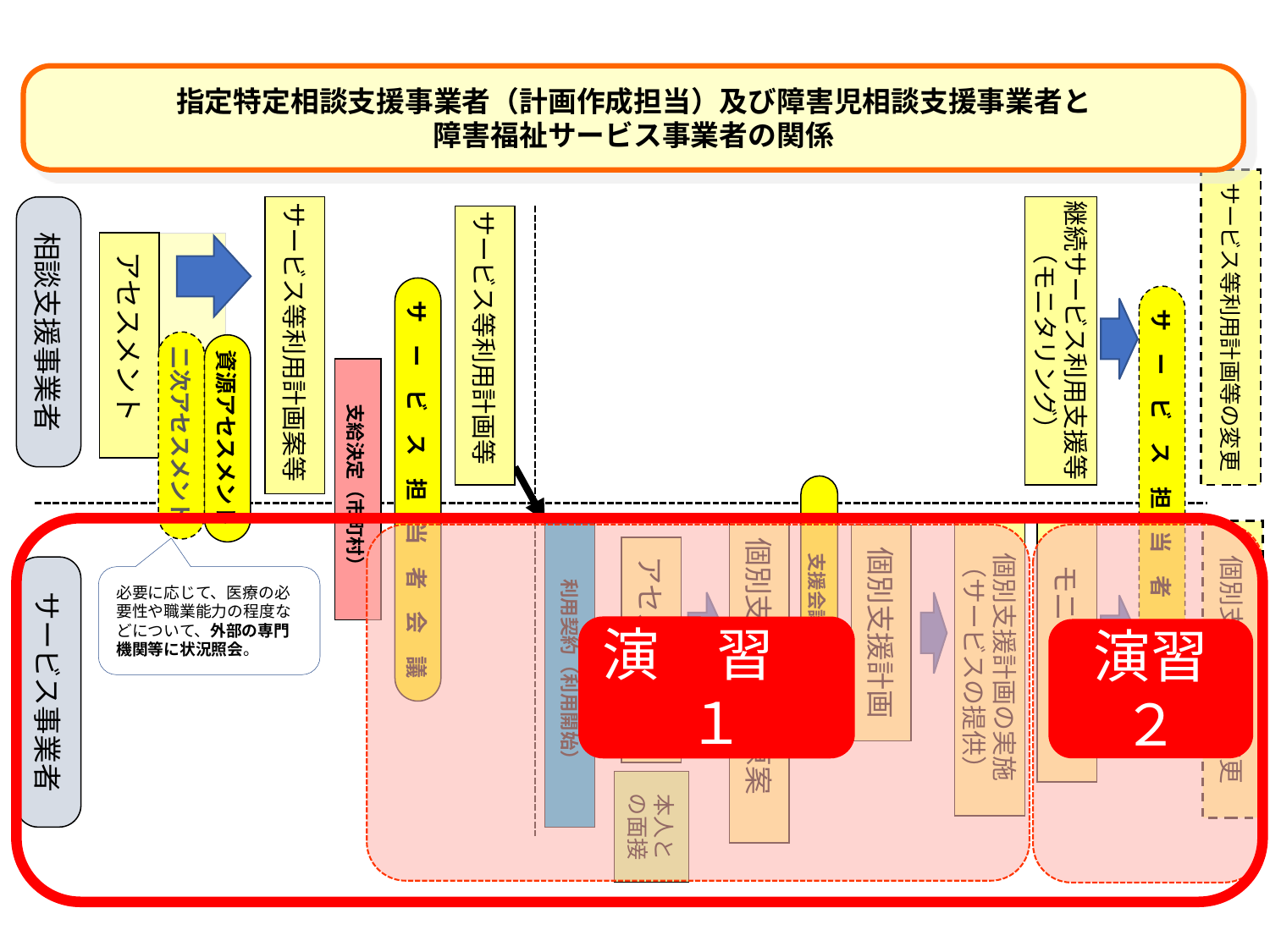

指定特定相談支援事業者（計画作成担当）及び障害児相談支援事業者と
障害福祉サービス事業者の関係
サービス等利用計画等の変更
継続サービス利用支援等
（モニタリング）
サービス等利用計画案等
相談支援事業者
サービス等利用計画等
 アセスメント

サ　ー　ビ　ス　担　当　者　会　議
サ　ー　ビ　ス　担　当　者　会　議

二次アセスメント
資源アセスメント
支給決定（市町村）

支援会議

モニタリング
個別支援計画の実施
（サービスの提供）
 個別支援計画の原案
利用契約（利用開始）
個別支援計画の変更

演　習　１

演習２
個別支援計画
 アセスメント
サービス事業者
必要に応じて、医療の必要性や職業能力の程度などについて、外部の専門機関等に状況照会。

本人との面接